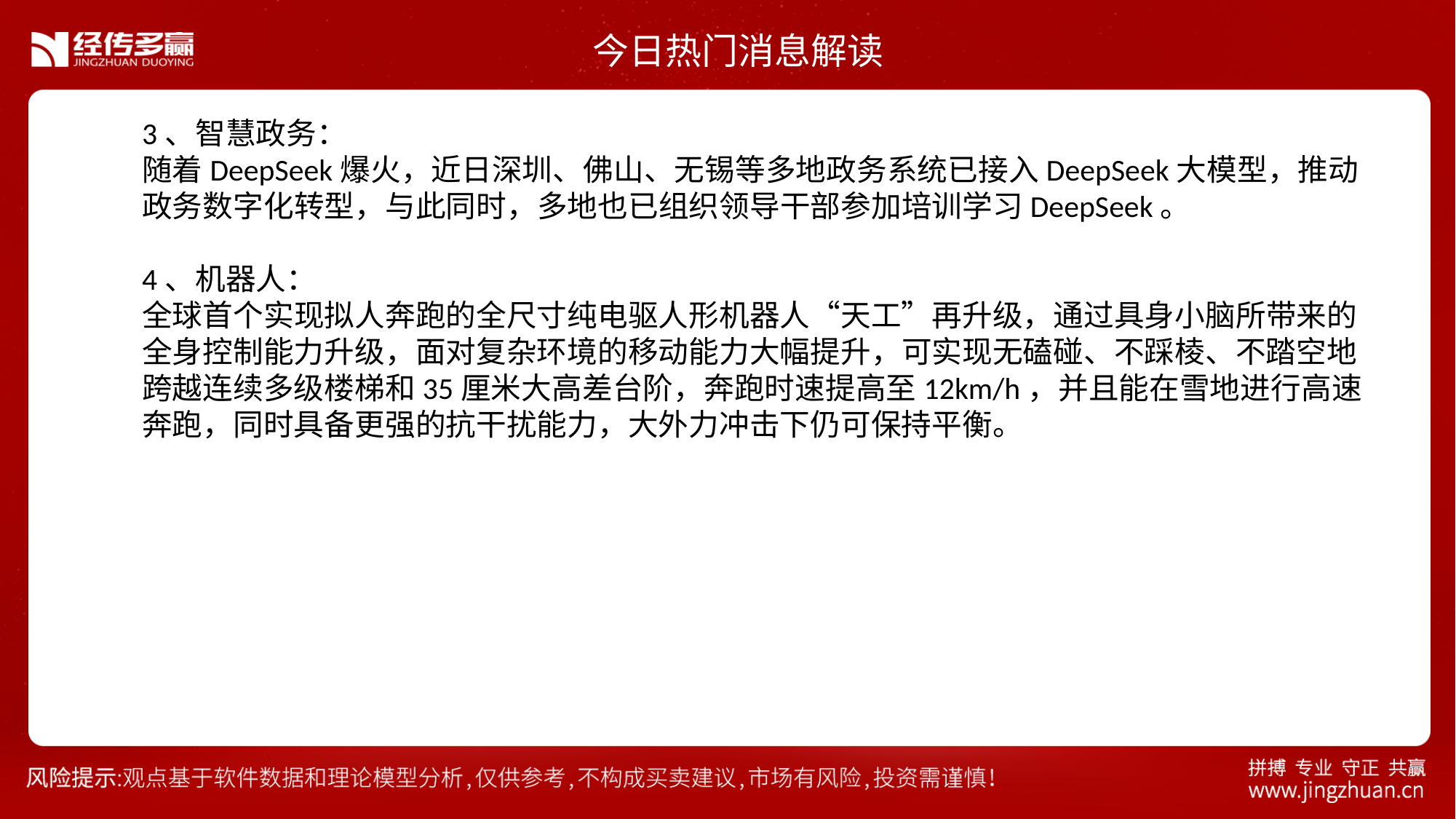

今日热门消息解读
3、智慧政务：
随着DeepSeek爆火，近日深圳、佛山、无锡等多地政务系统已接入DeepSeek大模型，推动政务数字化转型，与此同时，多地也已组织领导干部参加培训学习DeepSeek。

4、机器人：
全球首个实现拟人奔跑的全尺寸纯电驱人形机器人“天工”再升级，通过具身小脑所带来的全身控制能力升级，面对复杂环境的移动能力大幅提升，可实现无磕碰、不踩棱、不踏空地跨越连续多级楼梯和35厘米大高差台阶，奔跑时速提高至12km/h，并且能在雪地进行高速奔跑，同时具备更强的抗干扰能力，大外力冲击下仍可保持平衡。